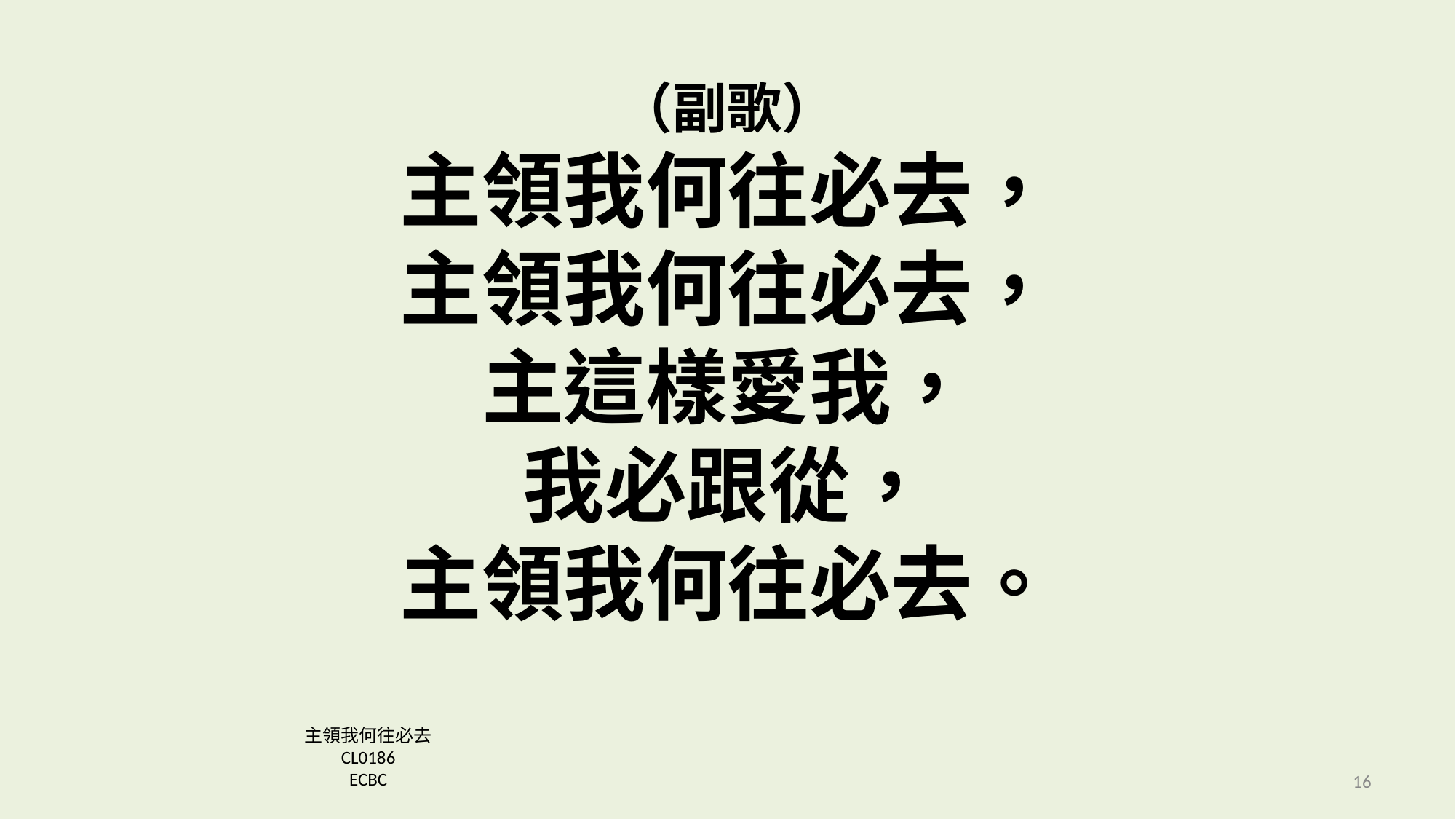

# （副歌） 主領我何往必去， 主領我何往必去， 主這樣愛我， 我必跟從， 主領我何往必去。
主領我何往必去
CL0186
ECBC
16